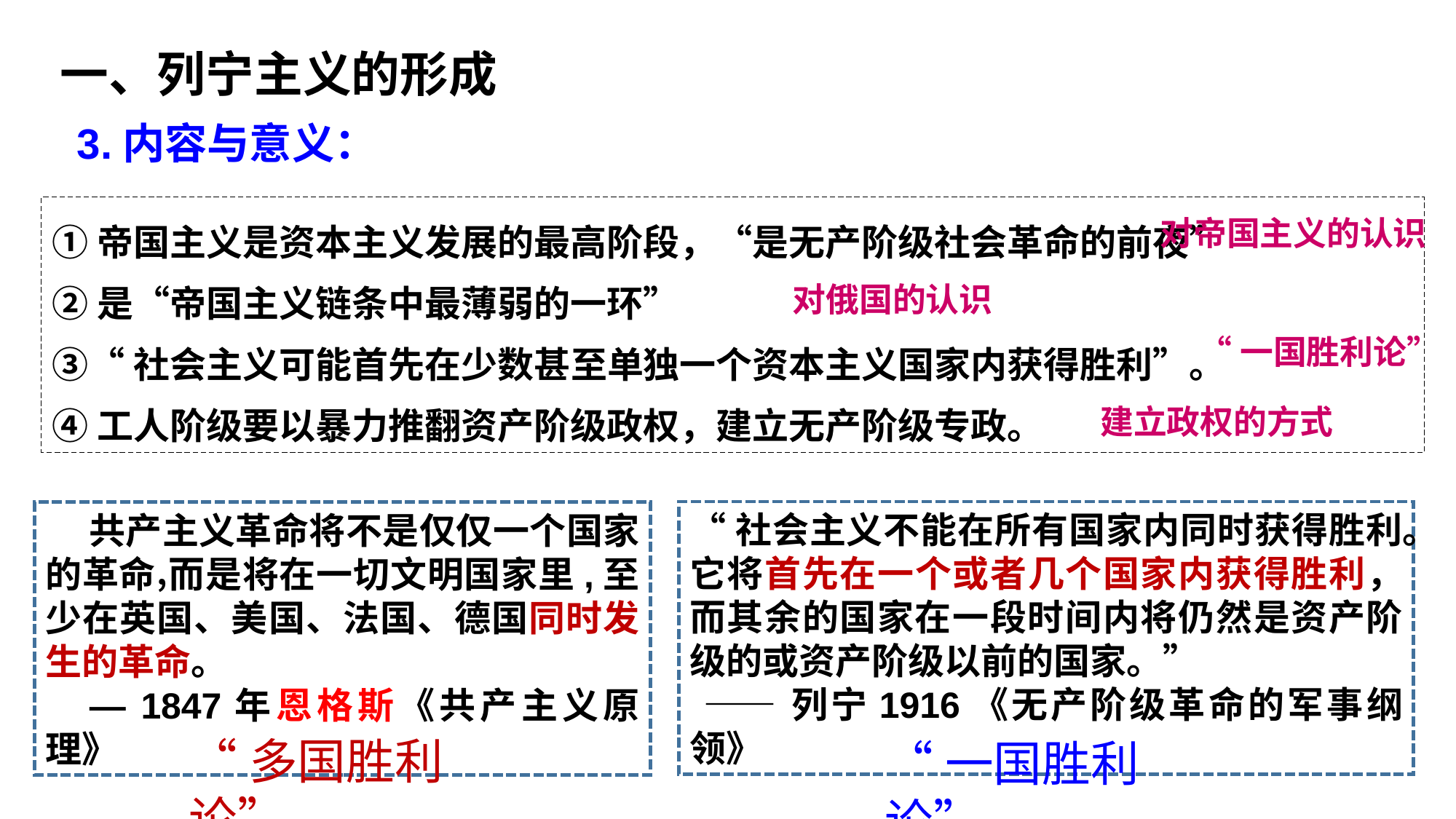

一、列宁主义的形成
3.内容与意义：
①帝国主义是资本主义发展的最高阶段，“是无产阶级社会革命的前夜”
②是“帝国主义链条中最薄弱的一环”
③“社会主义可能首先在少数甚至单独一个资本主义国家内获得胜利”。
④工人阶级要以暴力推翻资产阶级政权，建立无产阶级专政。
对帝国主义的认识
对俄国的认识
“一国胜利论”
建立政权的方式
“社会主义不能在所有国家内同时获得胜利。它将首先在一个或者几个国家内获得胜利，而其余的国家在一段时间内将仍然是资产阶级的或资产阶级以前的国家。”
 ——列宁1916《无产阶级革命的军事纲领》
    共产主义革命将不是仅仅一个国家的革命‚而是将在一切文明国家里,至少在英国、美国、法国、德国同时发生的革命。
   — 1847年恩格斯《共产主义原理》
“多国胜利论”
“一国胜利论”